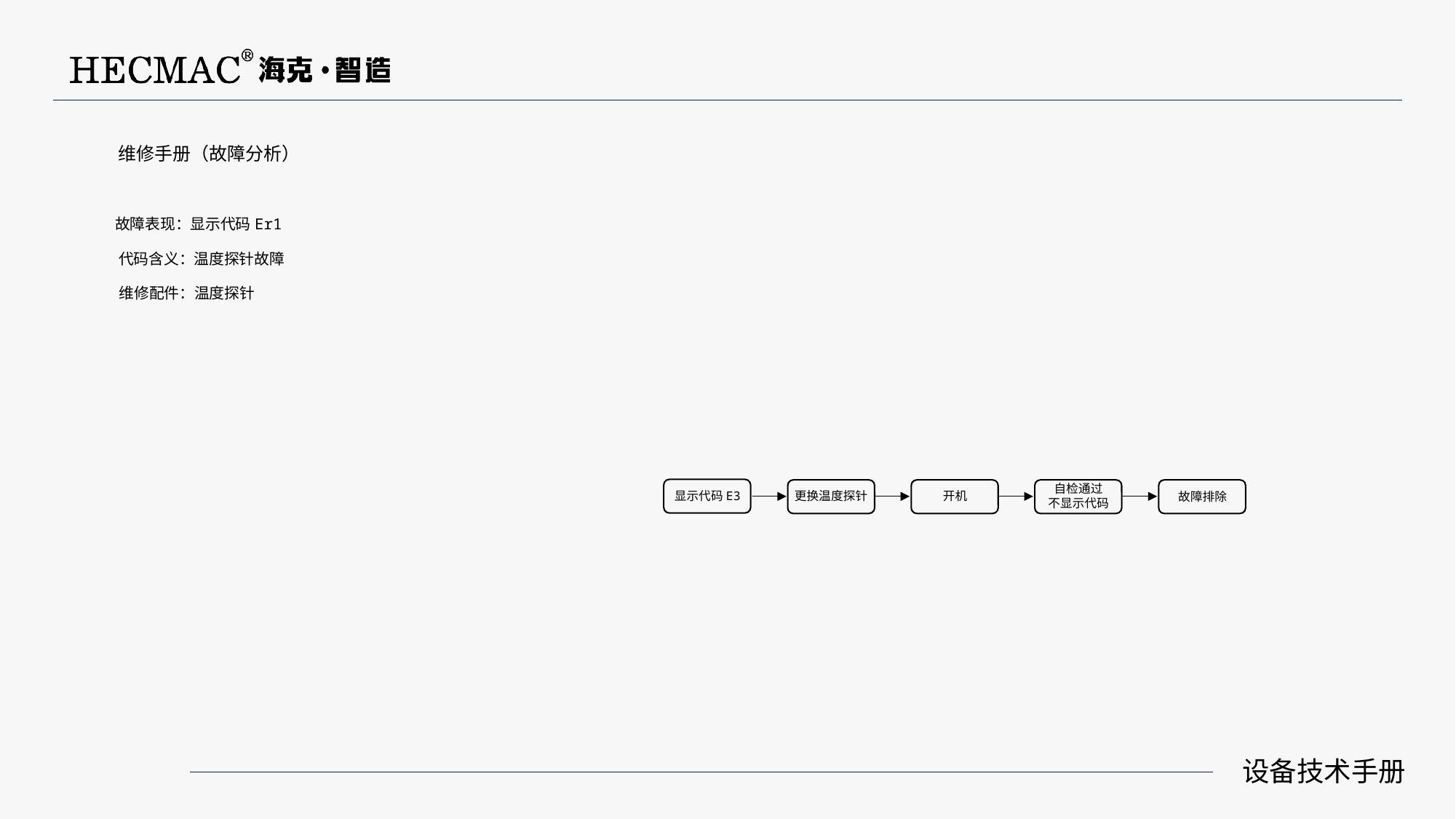

维修手册（故障分析）
故障表现：显示代码Er1
代码含义：温度探针故障
维修配件：温度探针
自检通过
不显示代码

显示代码E3
更换温度探针
开机
故障排除